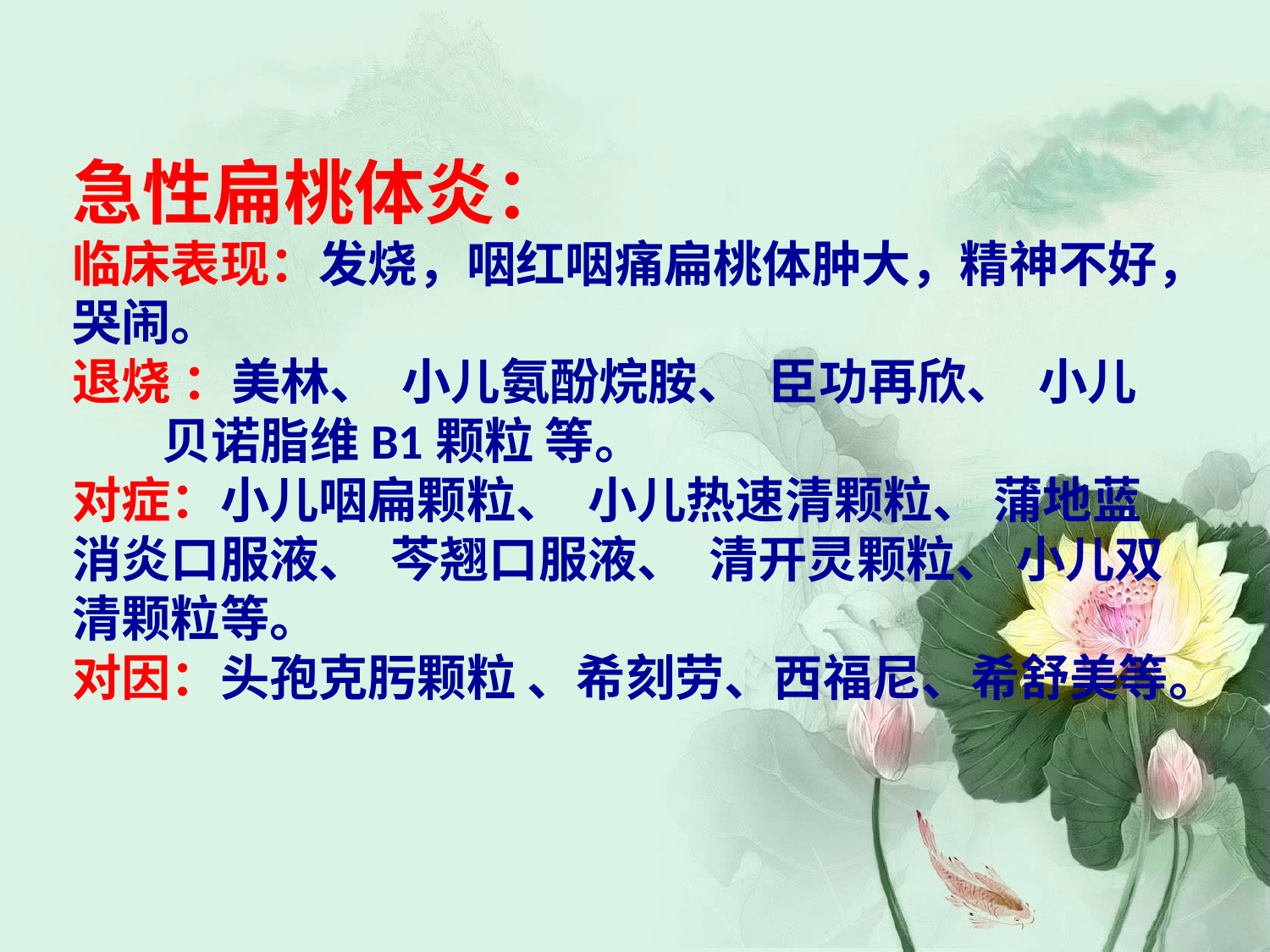

# 急性扁桃体炎： 临床表现：发烧，咽红咽痛扁桃体肿大，精神不好，哭闹。 退烧 ：美林、  小儿氨酚烷胺、  臣功再欣、  小儿            贝诺脂维B1颗粒 等。 对症：小儿咽扁颗粒、  小儿热速清颗粒、 蒲地蓝消炎口服液、  芩翘口服液、  清开灵颗粒、 小儿双清颗粒等。 对因：头孢克肟颗粒 、希刻劳、西福尼、希舒美等。